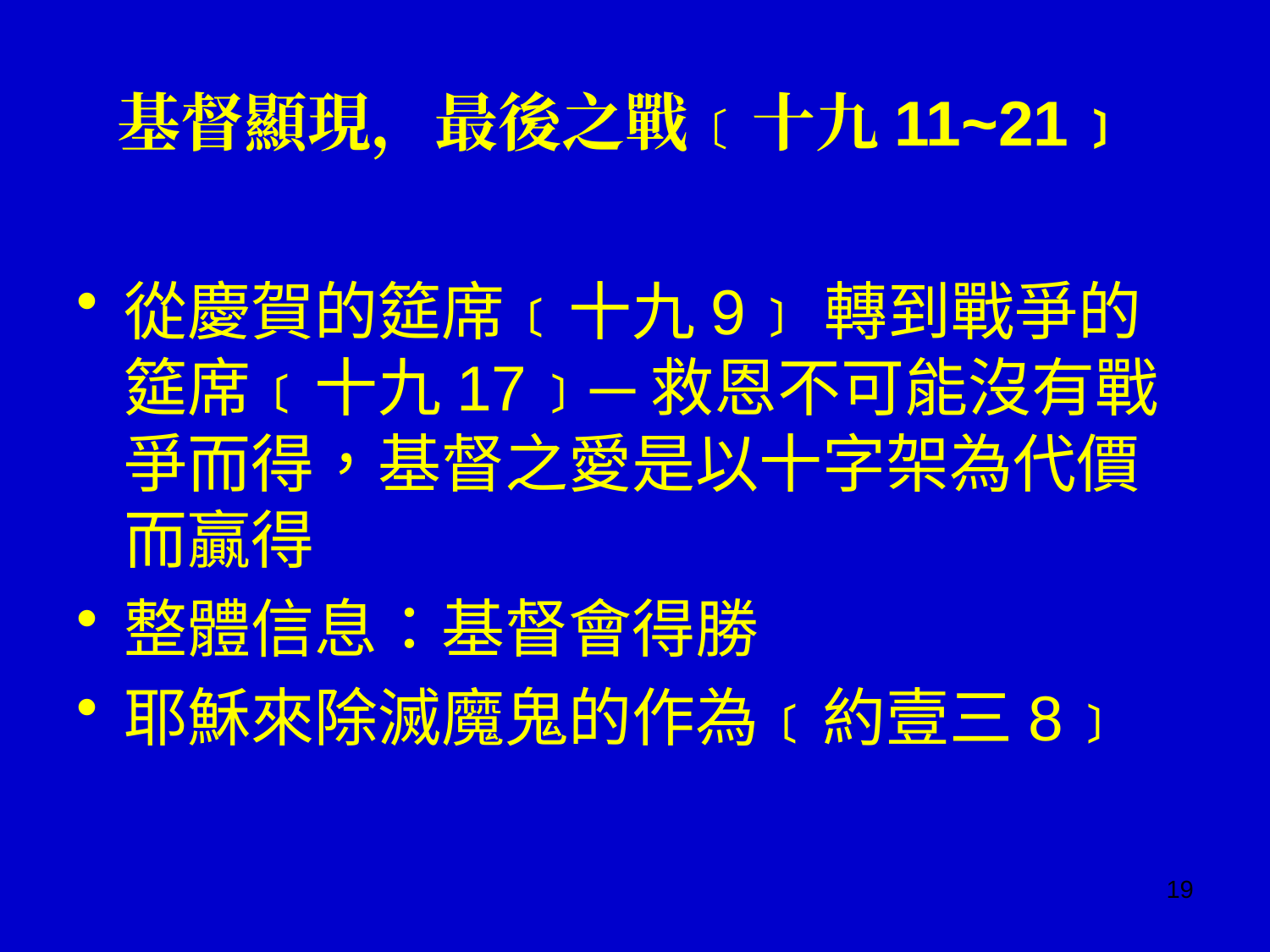

# 基督顯現，最後之戰﹝十九11~21﹞
從慶賀的筵席﹝十九9﹞轉到戰爭的筵席﹝十九17﹞─救恩不可能沒有戰爭而得，基督之愛是以十字架為代價而贏得
整體信息：基督會得勝
耶穌來除滅魔鬼的作為﹝約壹三8﹞
19